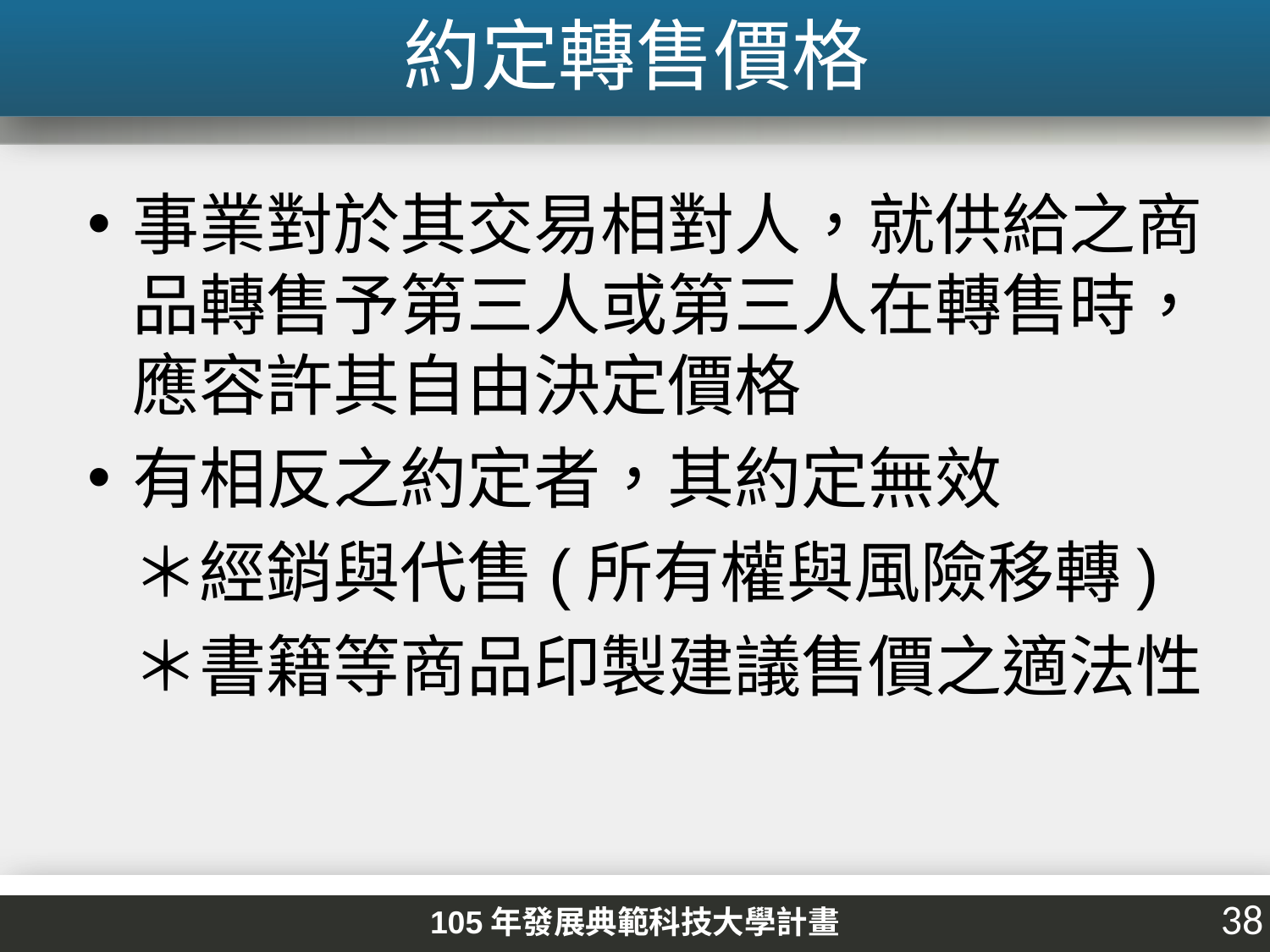

# 約定轉售價格
事業對於其交易相對人，就供給之商品轉售予第三人或第三人在轉售時，應容許其自由決定價格
有相反之約定者，其約定無效
  ＊經銷與代售(所有權與風險移轉)
  ＊書籍等商品印製建議售價之適法性